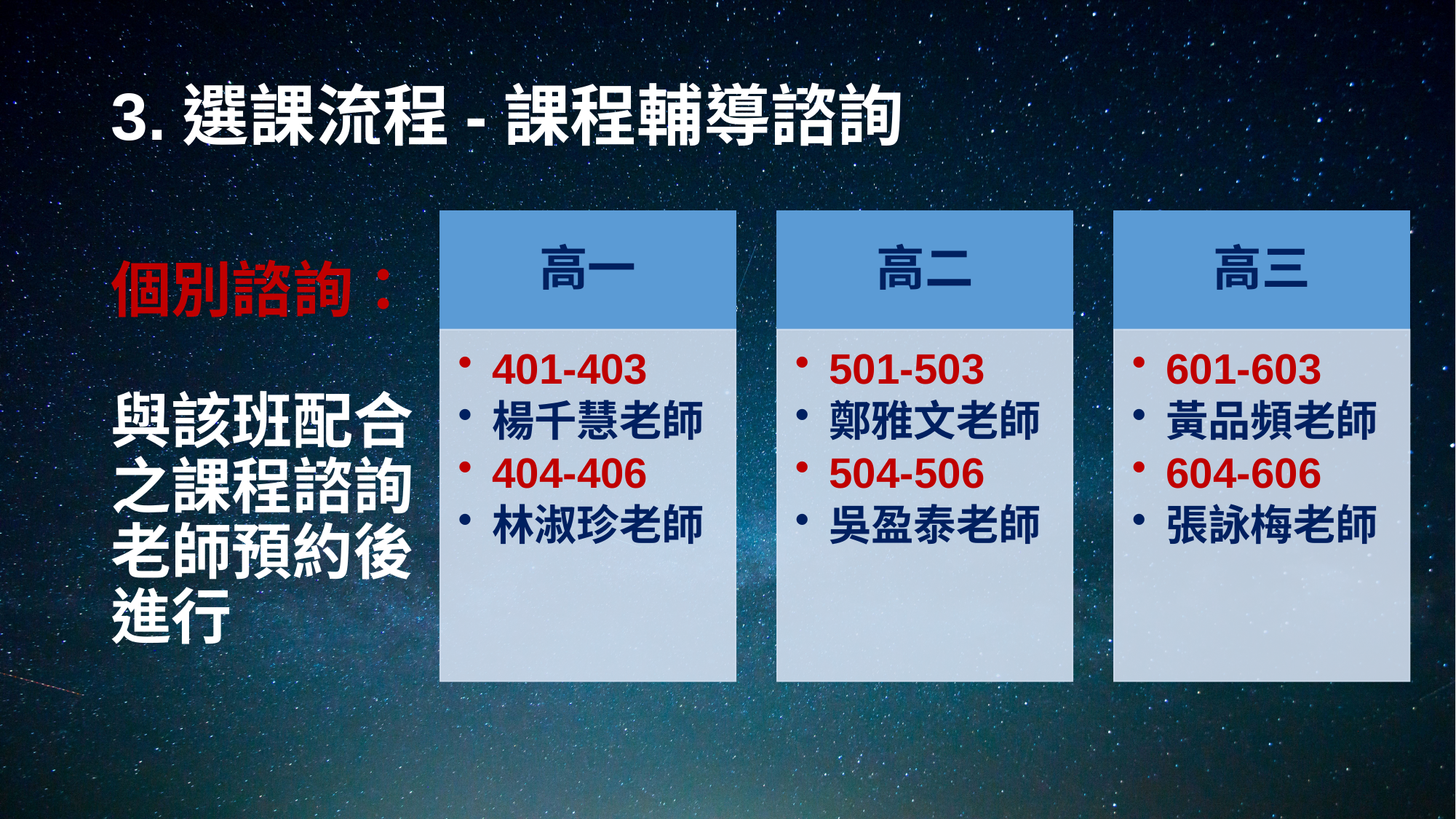

# 3.選課流程-課程輔導諮詢
高一
401-403
楊千慧老師
404-406
林淑珍老師
高二
501-503
鄭雅文老師
504-506
吳盈泰老師
高三
601-603
黃品頻老師
604-606
張詠梅老師

個別諮詢：

與該班配合
之課程諮詢
老師預約後
進行